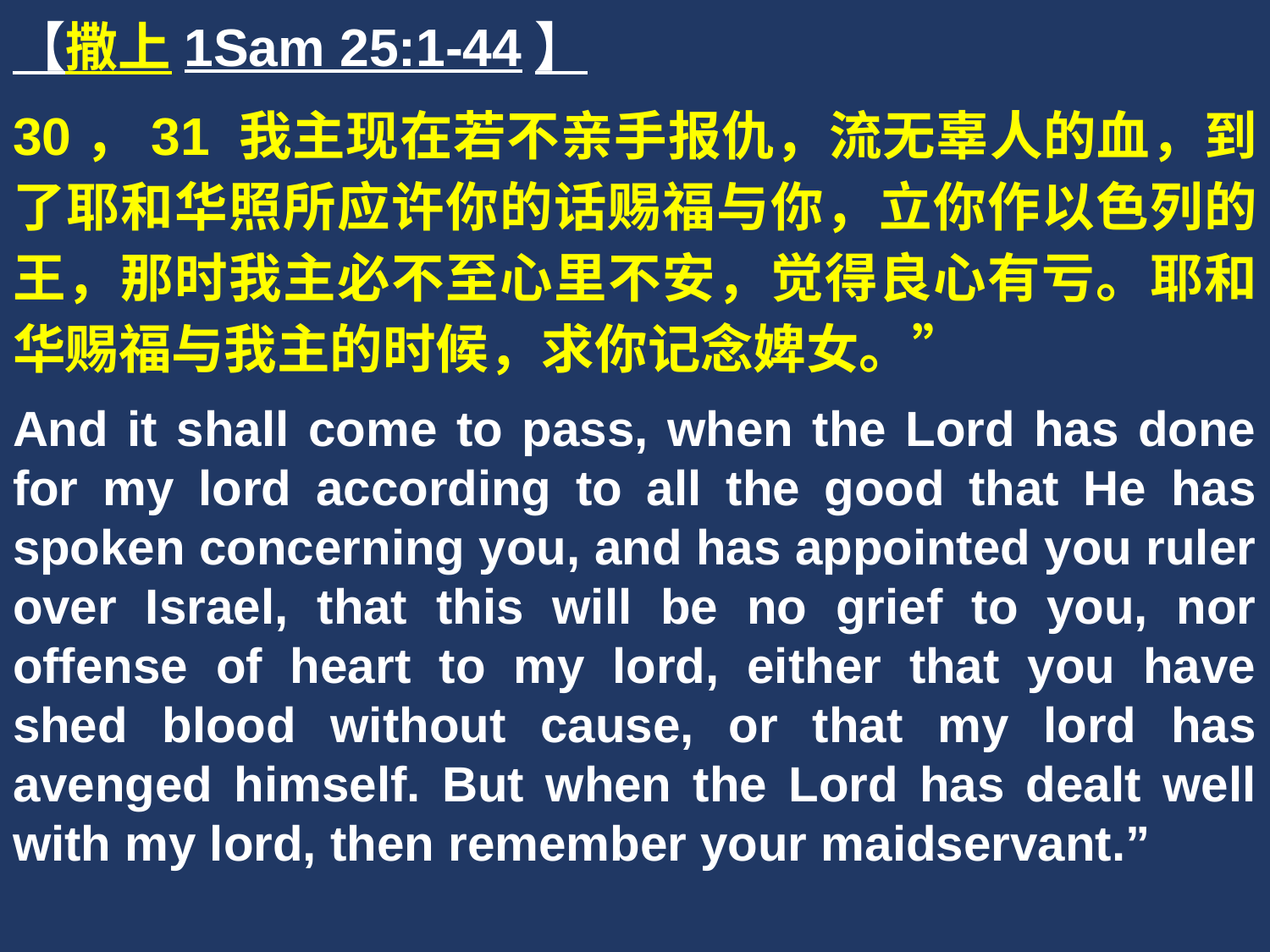

【撒上1Sam 25:1-44】
30，31 我主现在若不亲手报仇，流无辜人的血，到了耶和华照所应许你的话赐福与你，立你作以色列的王，那时我主必不至心里不安，觉得良心有亏。耶和华赐福与我主的时候，求你记念婢女。”
And it shall come to pass, when the Lord has done for my lord according to all the good that He has spoken concerning you, and has appointed you ruler over Israel, that this will be no grief to you, nor offense of heart to my lord, either that you have shed blood without cause, or that my lord has avenged himself. But when the Lord has dealt well with my lord, then remember your maidservant.”